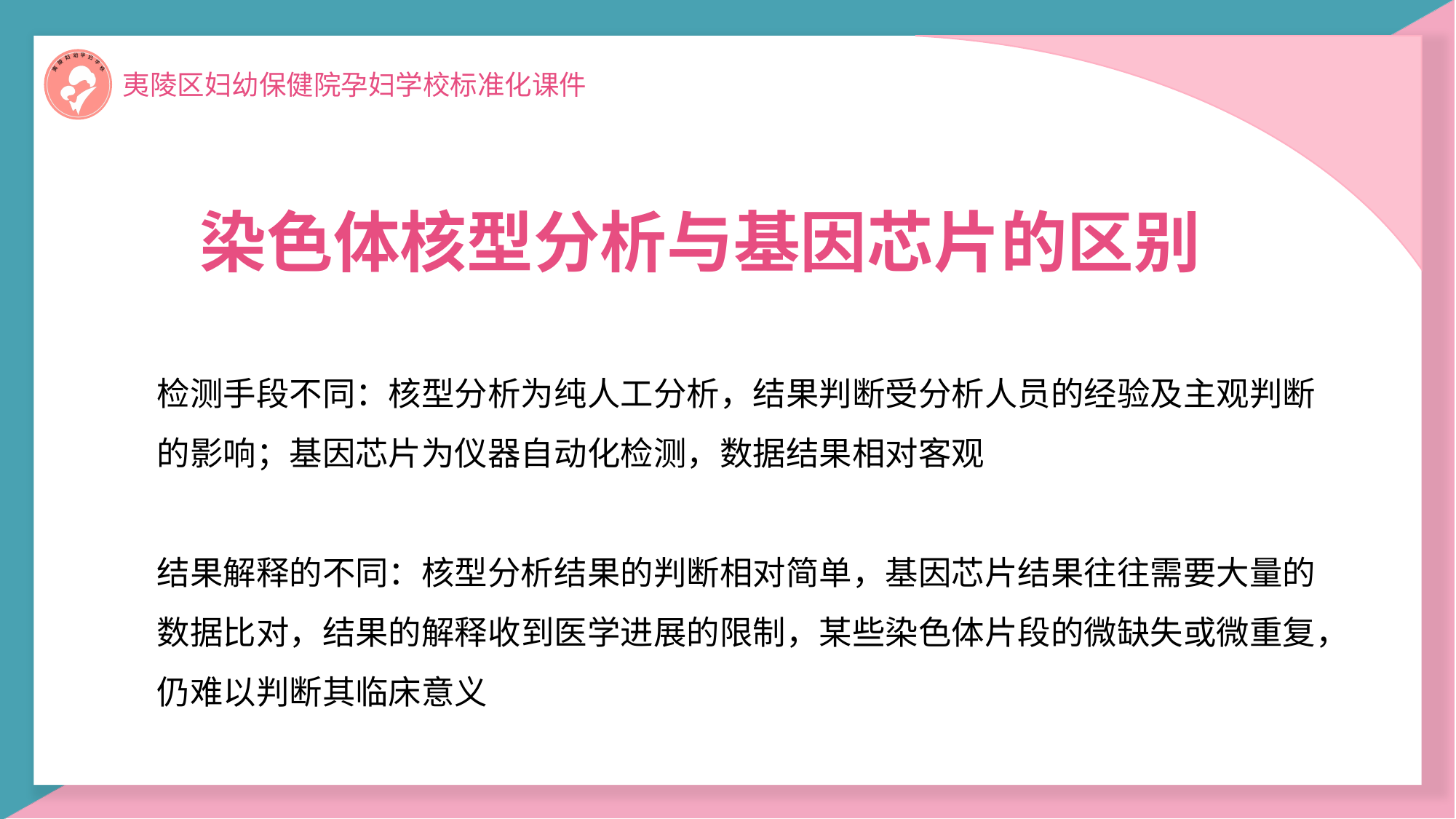

# 染色体核型分析与基因芯片的区别

检测手段不同：核型分析为纯人工分析，结果判断受分析人员的经验及主观判断的影响；基因芯片为仪器自动化检测，数据结果相对客观

结果解释的不同：核型分析结果的判断相对简单，基因芯片结果往往需要大量的数据比对，结果的解释收到医学进展的限制，某些染色体片段的微缺失或微重复，仍难以判断其临床意义